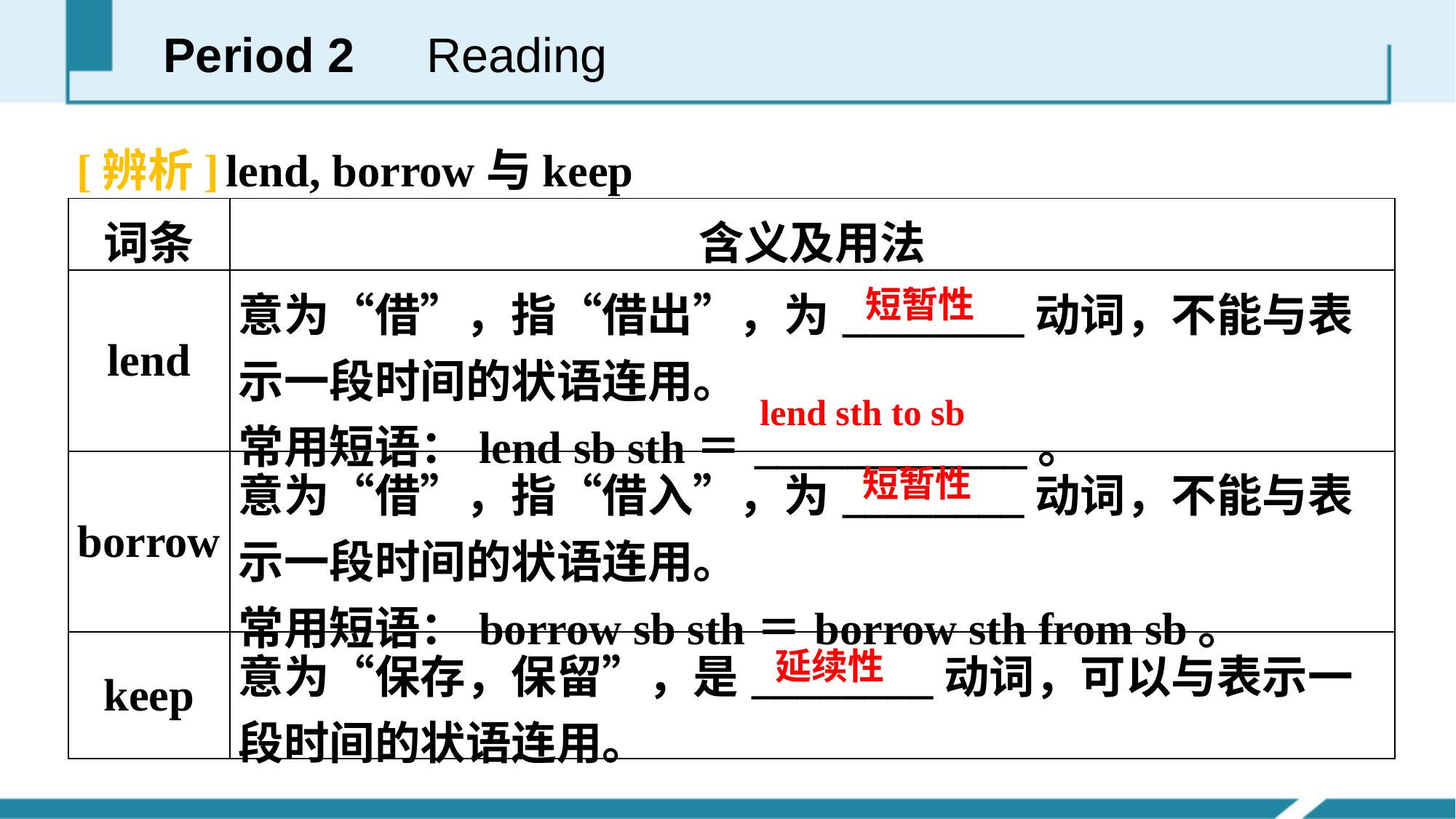

Period 2　Reading
[辨析] lend, borrow与keep
| 词条 | 含义及用法 |
| --- | --- |
| lend | 意为“借”，指“借出”，为\_\_\_\_\_\_\_\_动词，不能与表示一段时间的状语连用。 常用短语：lend sb sth＝\_\_\_\_\_\_\_\_\_\_\_\_。 |
| borrow | 意为“借”，指“借入”，为\_\_\_\_\_\_\_\_动词，不能与表示一段时间的状语连用。 常用短语：borrow sb sth＝borrow sth from sb。 |
| keep | 意为“保存，保留”，是\_\_\_\_\_\_\_\_动词，可以与表示一段时间的状语连用。 |
短暂性
lend sth to sb
短暂性
延续性